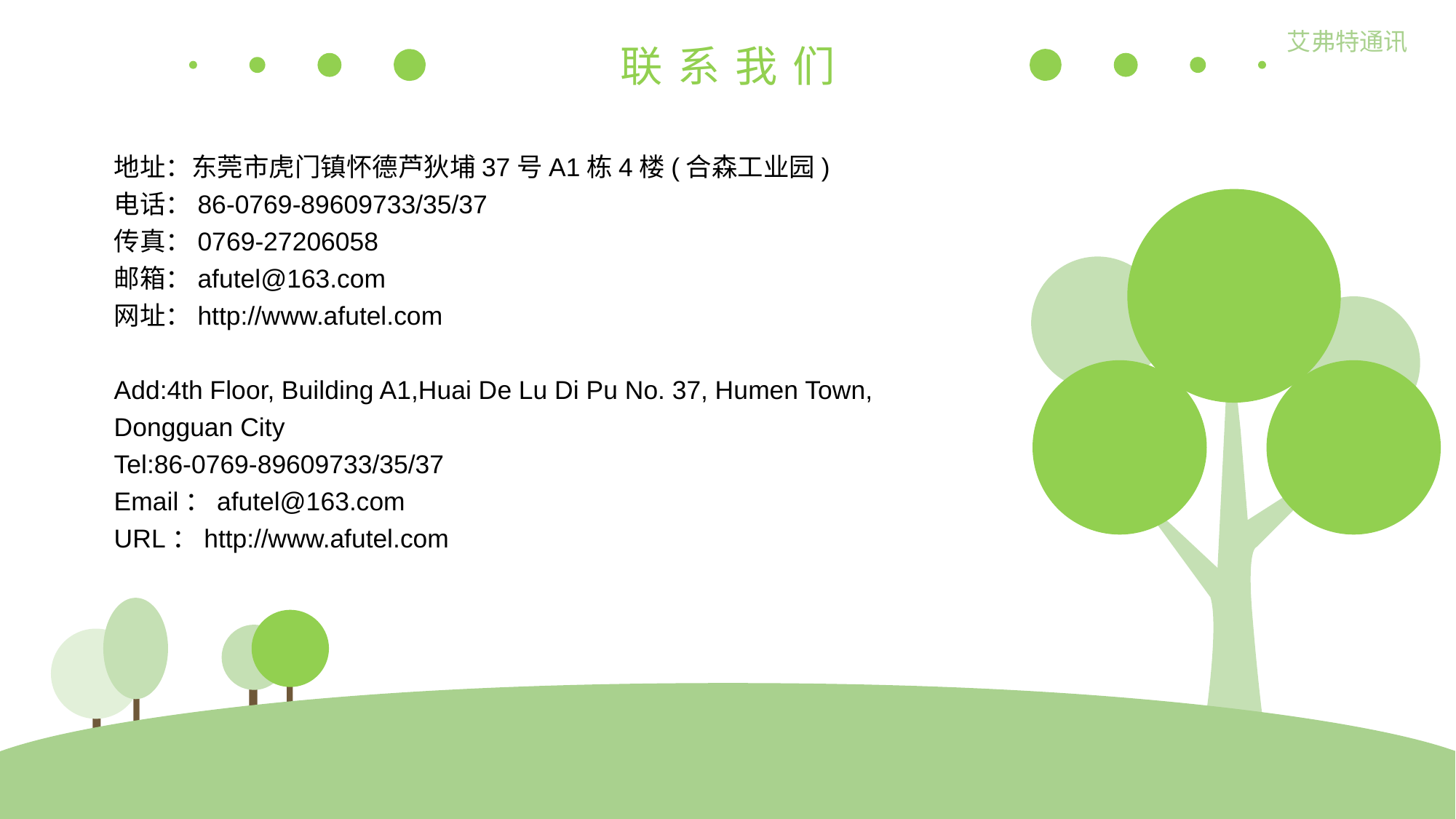

艾弗特通讯
联系我们

地址：东莞市虎门镇怀德芦狄埔37号A1栋4楼(合森工业园)
电话：86-0769-89609733/35/37
传真：0769-27206058
邮箱：afutel@163.com
网址：http://www.afutel.com

Add:4th Floor, Building A1,Huai De Lu Di Pu No. 37, Humen Town, Dongguan City
Tel:86-0769-89609733/35/37
Email：afutel@163.com
URL：http://www.afutel.com